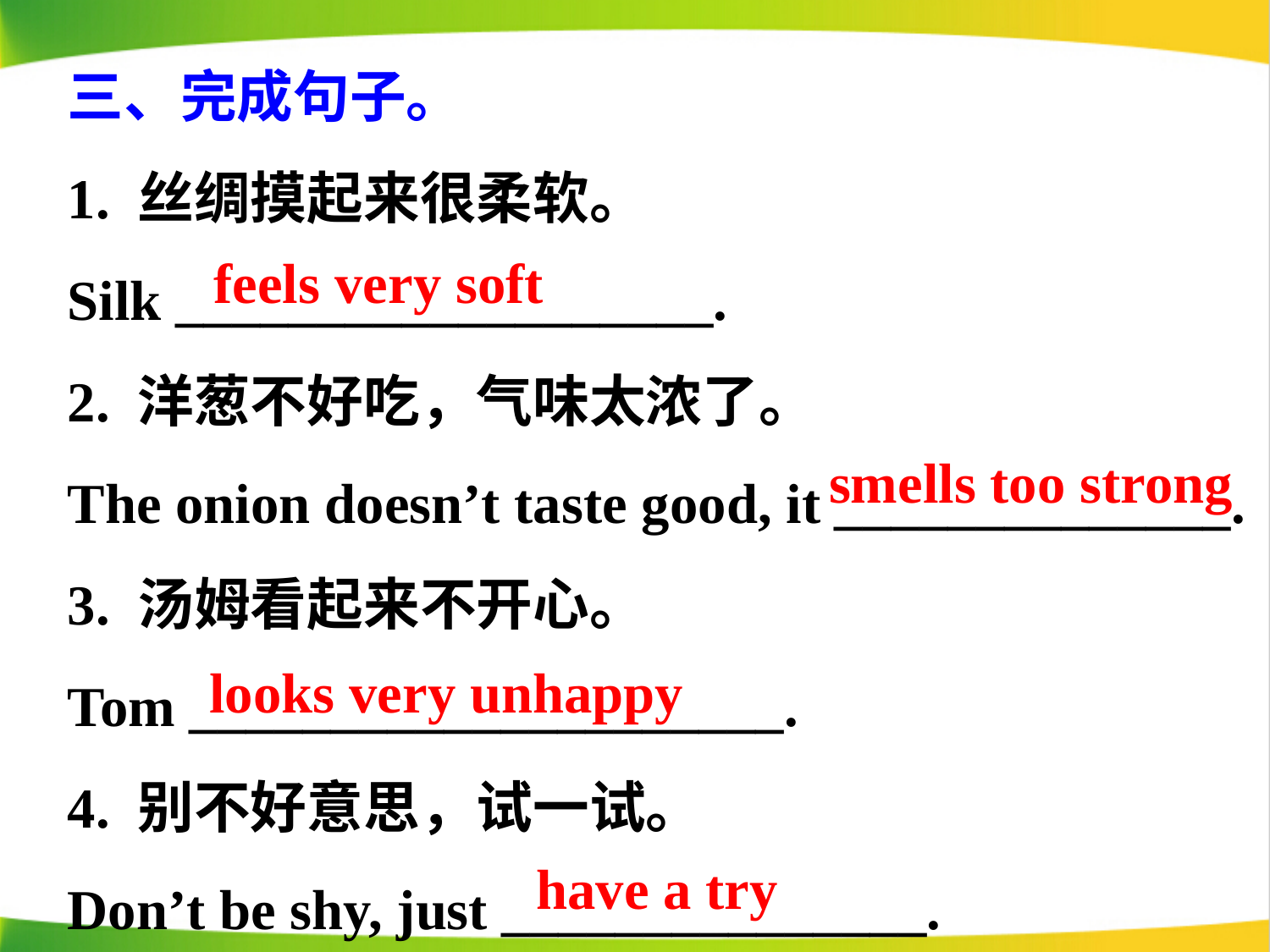

三、完成句子。
1. 丝绸摸起来很柔软。
Silk ___________________.
2. 洋葱不好吃，气味太浓了。
The onion doesn’t taste good, it ______________.
3. 汤姆看起来不开心。
Tom _____________________.
4. 别不好意思，试一试。
Don’t be shy, just _______________.
feels very soft
smells too strong
looks very unhappy
have a try